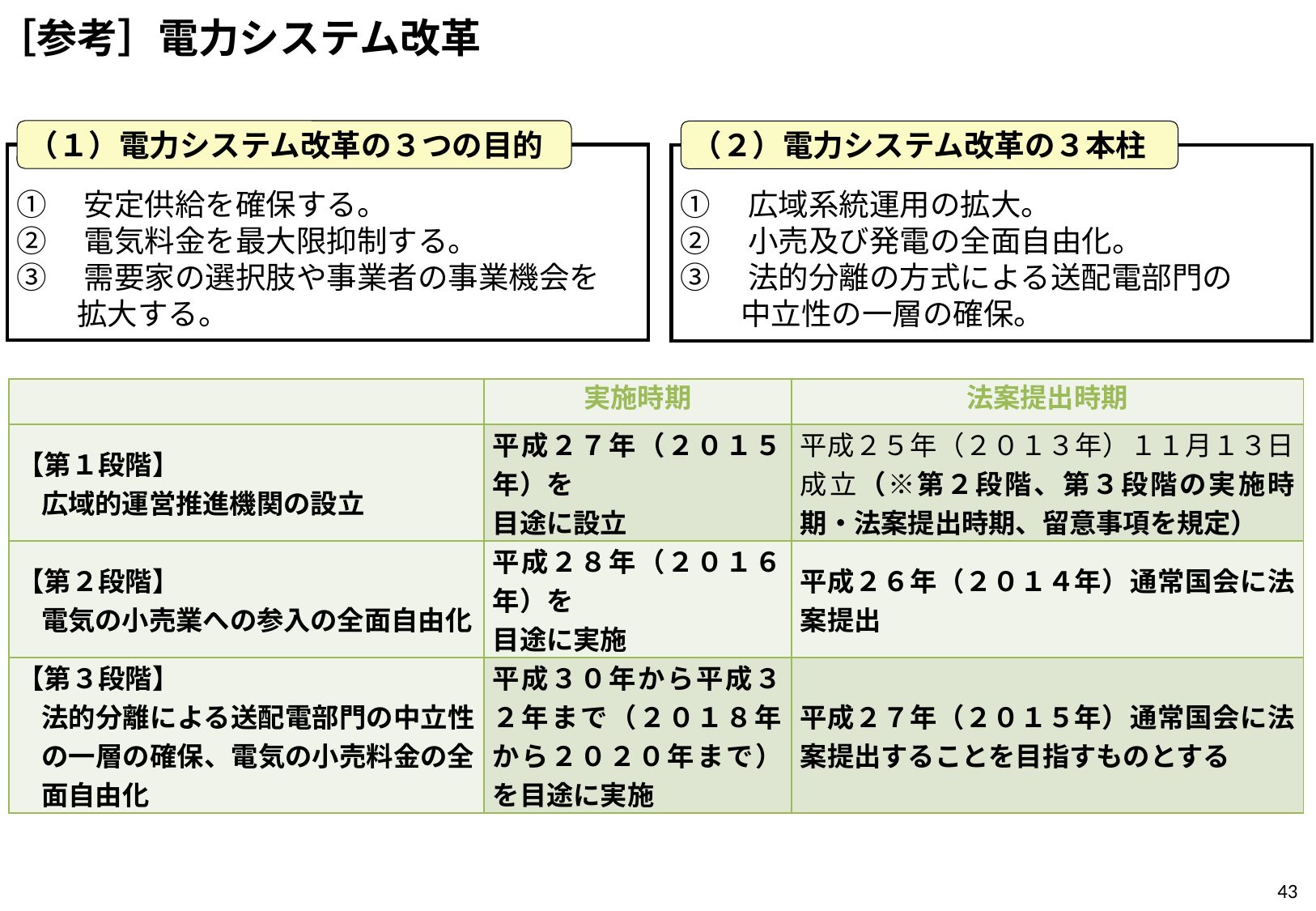

［参考］電力システム改革
（１）電力システム改革の３つの目的
（２）電力システム改革の３本柱

①　安定供給を確保する。
②　電気料金を最大限抑制する。
③　需要家の選択肢や事業者の事業機会を
　　拡大する。

①　広域系統運用の拡大。
②　小売及び発電の全面自由化。
③　法的分離の方式による送配電部門の
　　中立性の一層の確保。
|  | 実施時期 | 法案提出時期 |
| --- | --- | --- |
| 【第１段階】 広域的運営推進機関の設立 | 平成２７年（２０１５年）を 目途に設立 | 平成２５年（２０１３年）１１月１３日成立（※第２段階、第３段階の実施時期・法案提出時期、留意事項を規定） |
| 【第２段階】 電気の小売業への参入の全面自由化 | 平成２８年（２０１６年）を 目途に実施 | 平成２６年（２０１４年）通常国会に法案提出 |
| 【第３段階】 法的分離による送配電部門の中立性の一層の確保、電気の小売料金の全面自由化 | 平成３０年から平成３２年まで（２０１８年から２０２０年まで）を目途に実施 | 平成２７年（２０１５年）通常国会に法案提出することを目指すものとする |
43